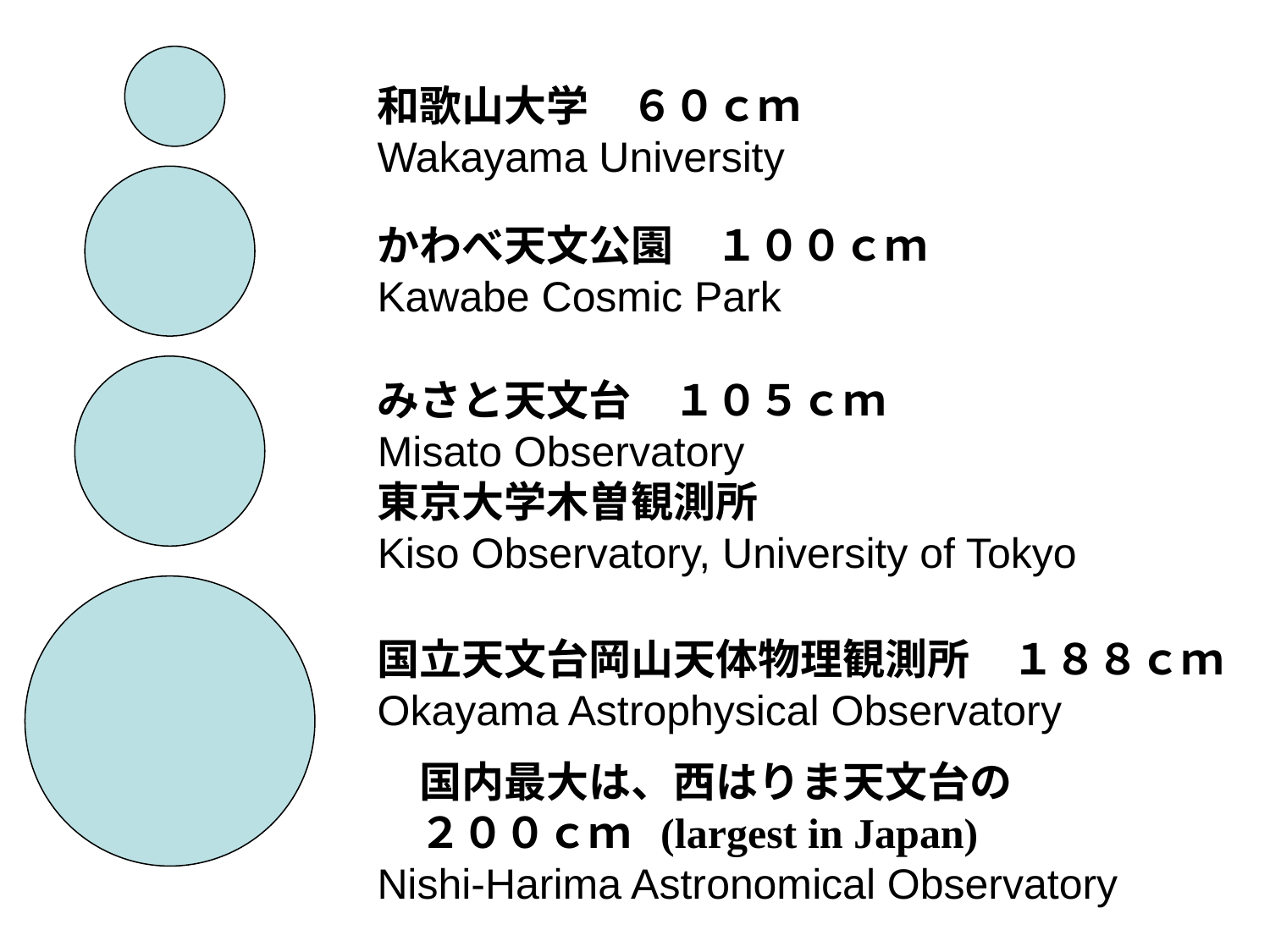

和歌山大学　６０ｃｍ
Wakayama University

かわべ天文公園　１００ｃｍ
Kawabe Cosmic Park

みさと天文台　１０５ｃｍ
Misato Observatory
東京大学木曽観測所
Kiso Observatory, University of Tokyo

国立天文台岡山天体物理観測所　１８８ｃｍ
Okayama Astrophysical Observatory
　国内最大は、西はりま天文台の
　２００ｃｍ  (largest in Japan)
Nishi-Harima Astronomical Observatory